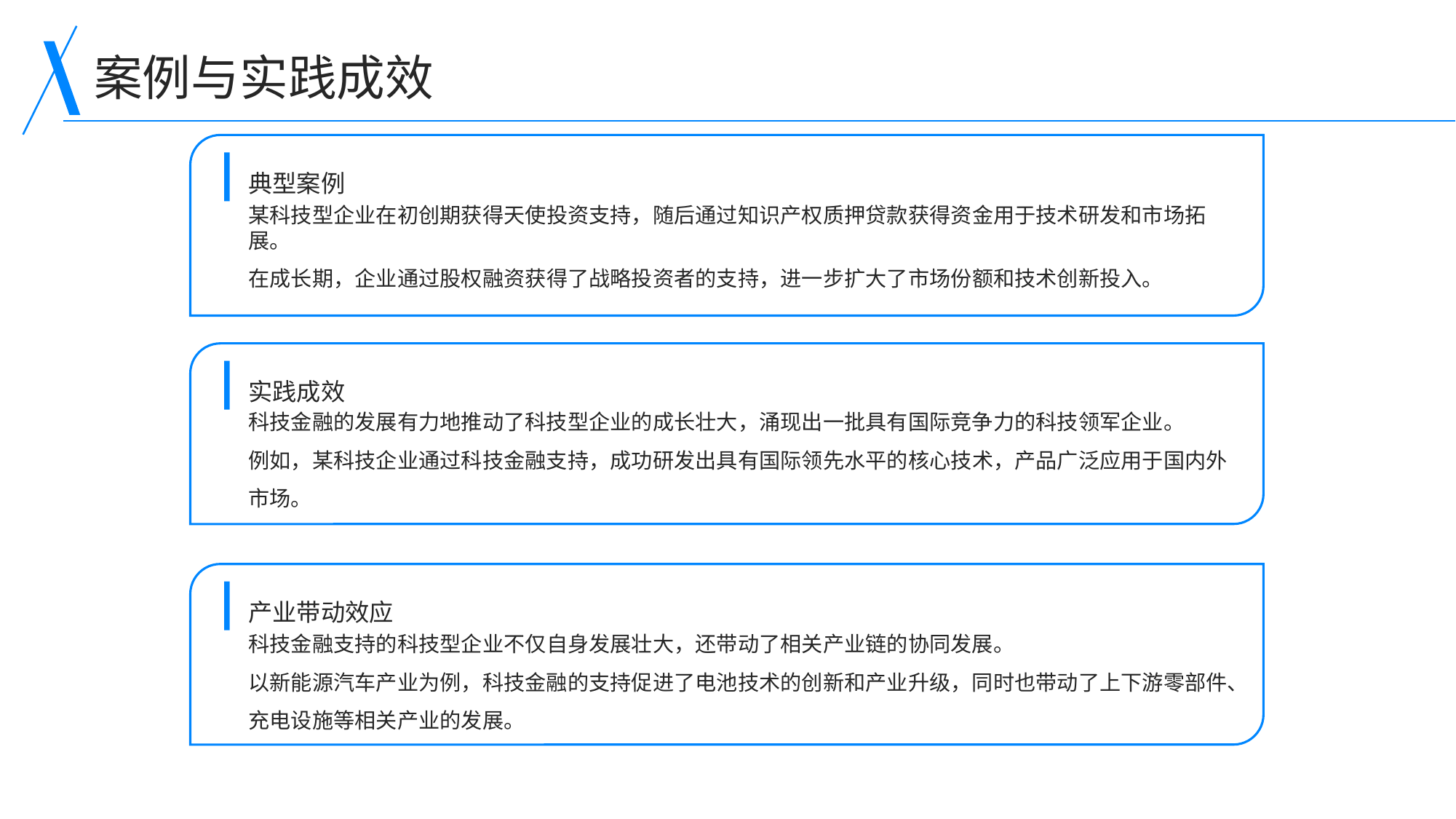

案例与实践成效

典型案例

某科技型企业在初创期获得天使投资支持，随后通过知识产权质押贷款获得资金用于技术研发和市场拓展。
在成长期，企业通过股权融资获得了战略投资者的支持，进一步扩大了市场份额和技术创新投入。

实践成效

科技金融的发展有力地推动了科技型企业的成长壮大，涌现出一批具有国际竞争力的科技领军企业。
例如，某科技企业通过科技金融支持，成功研发出具有国际领先水平的核心技术，产品广泛应用于国内外市场。

产业带动效应

科技金融支持的科技型企业不仅自身发展壮大，还带动了相关产业链的协同发展。
以新能源汽车产业为例，科技金融的支持促进了电池技术的创新和产业升级，同时也带动了上下游零部件、充电设施等相关产业的发展。